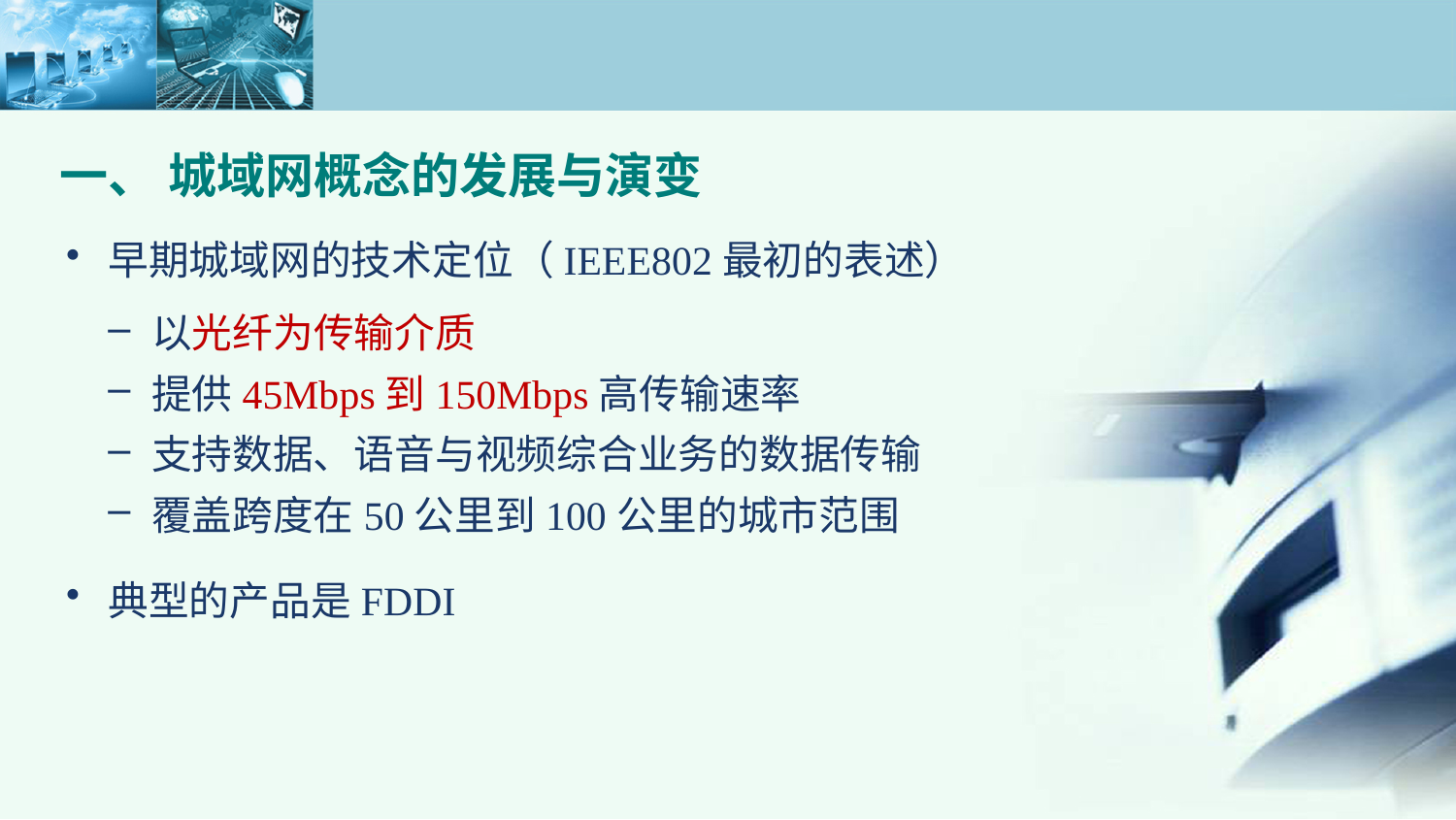

一、 城域网概念的发展与演变
早期城域网的技术定位（IEEE802最初的表述）
以光纤为传输介质
提供45Mbps到150Mbps高传输速率
支持数据、语音与视频综合业务的数据传输
覆盖跨度在50公里到100公里的城市范围
典型的产品是FDDI